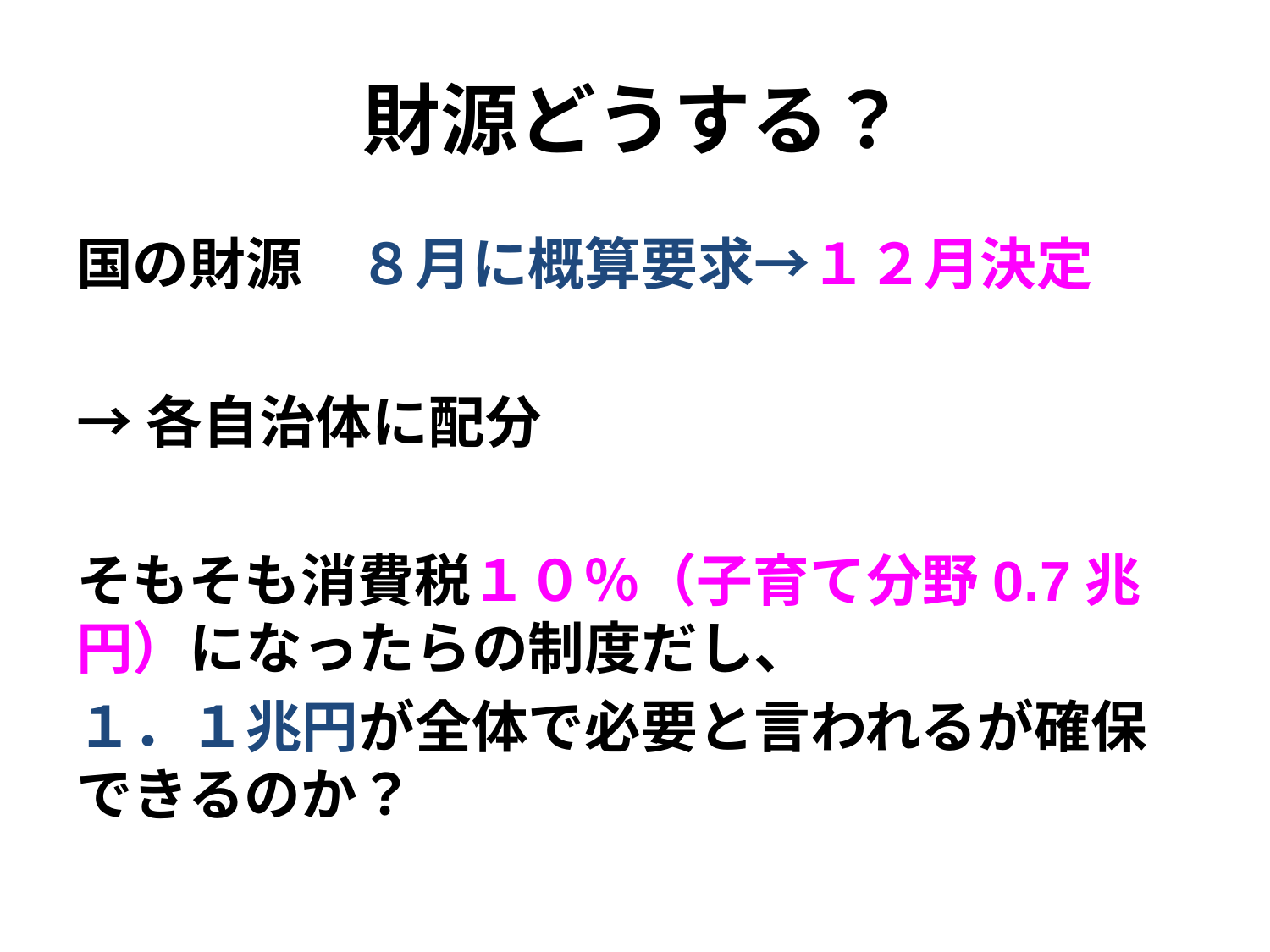

# 財源どうする？
国の財源　８月に概算要求→１２月決定

→各自治体に配分

そもそも消費税１０％（子育て分野0.7兆円）になったらの制度だし、
１．１兆円が全体で必要と言われるが確保できるのか？